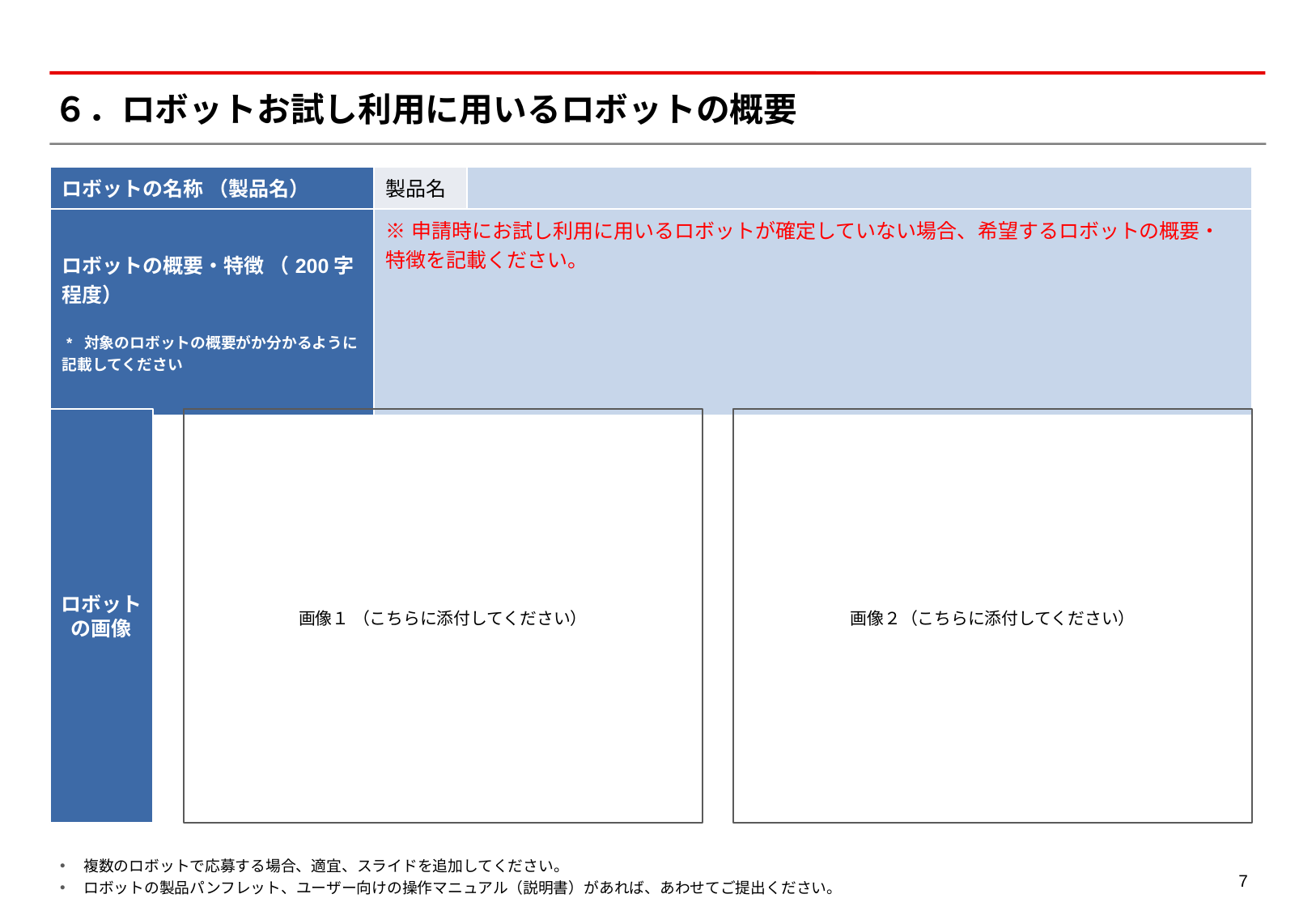

# ６．ロボットお試し利用に用いるロボットの概要
| ロボットの名称 （製品名） | 製品名 |  |
| --- | --- | --- |
| ロボットの概要・特徴 （200字程度） \* 対象のロボットの概要がか分かるように記載してください | ※申請時にお試し利用に用いるロボットが確定していない場合、希望するロボットの概要・特徴を記載ください。 |  |
画像１ （こちらに添付してください）
画像２（こちらに添付してください）
ロボット
の画像
複数のロボットで応募する場合、適宜、スライドを追加してください。
ロボットの製品パンフレット、ユーザー向けの操作マニュアル（説明書）があれば、あわせてご提出ください。